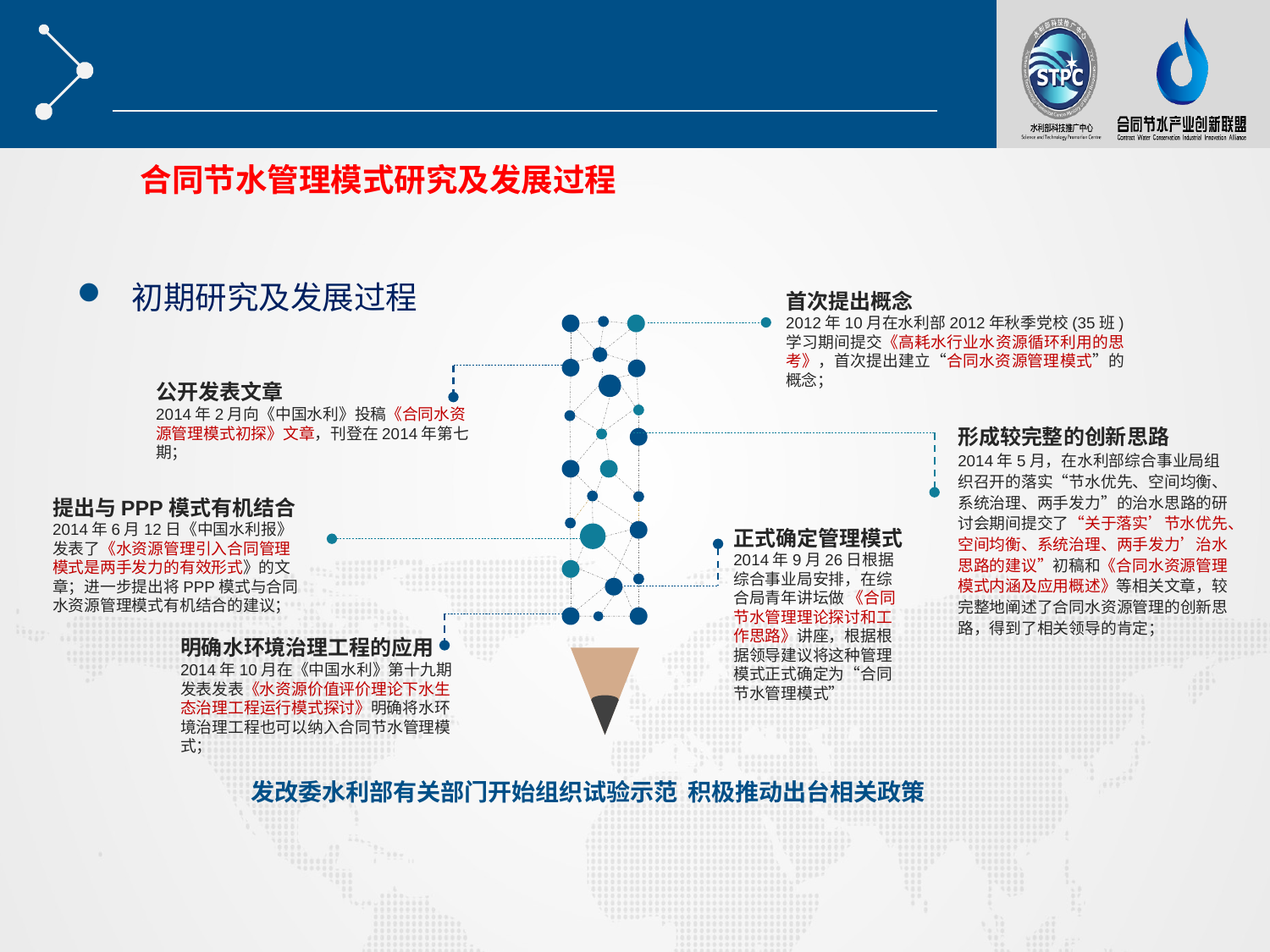

合同节水管理模式研究及发展过程
 初期研究及发展过程
首次提出概念
2012年10月在水利部2012年秋季党校(35班)学习期间提交《高耗水行业水资源循环利用的思考》，首次提出建立“合同水资源管理模式”的概念；

公开发表文章
2014年2月向《中国水利》投稿《合同水资源管理模式初探》文章，刊登在2014年第七期；

形成较完整的创新思路
2014年5月，在水利部综合事业局组织召开的落实“节水优先、空间均衡、系统治理、两手发力”的治水思路的研讨会期间提交了“关于落实’节水优先、空间均衡、系统治理、两手发力’治水思路的建议”初稿和《合同水资源管理模式内涵及应用概述》等相关文章，较完整地阐述了合同水资源管理的创新思路，得到了相关领导的肯定；

提出与PPP模式有机结合
2014年6月12日《中国水利报》发表了《水资源管理引入合同管理模式是两手发力的有效形式》的文章；进一步提出将PPP模式与合同水资源管理模式有机结合的建议；

正式确定管理模式2014年9月26日根据综合事业局安排，在综合局青年讲坛做 《合同节水管理理论探讨和工作思路》讲座，根据根据领导建议将这种管理模式正式确定为“合同节水管理模式”

明确水环境治理工程的应用
2014年10月在《中国水利》第十九期发表发表《水资源价值评价理论下水生态治理工程运行模式探讨》明确将水环境治理工程也可以纳入合同节水管理模式；

发改委水利部有关部门开始组织试验示范  积极推动出台相关政策